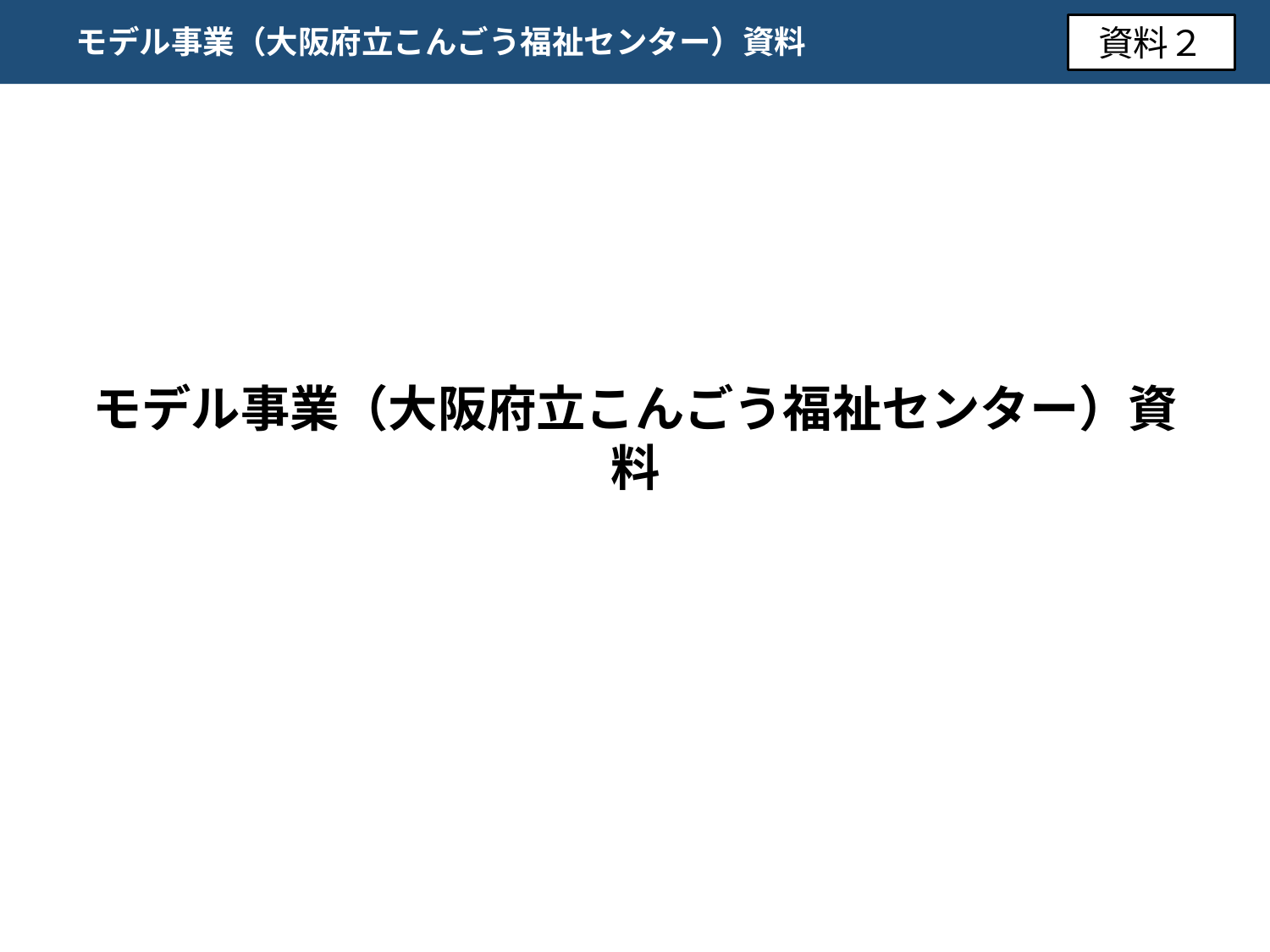

モデル事業（大阪府立こんごう福祉センター）資料
資料２
モデル事業（大阪府立こんごう福祉センター）資料